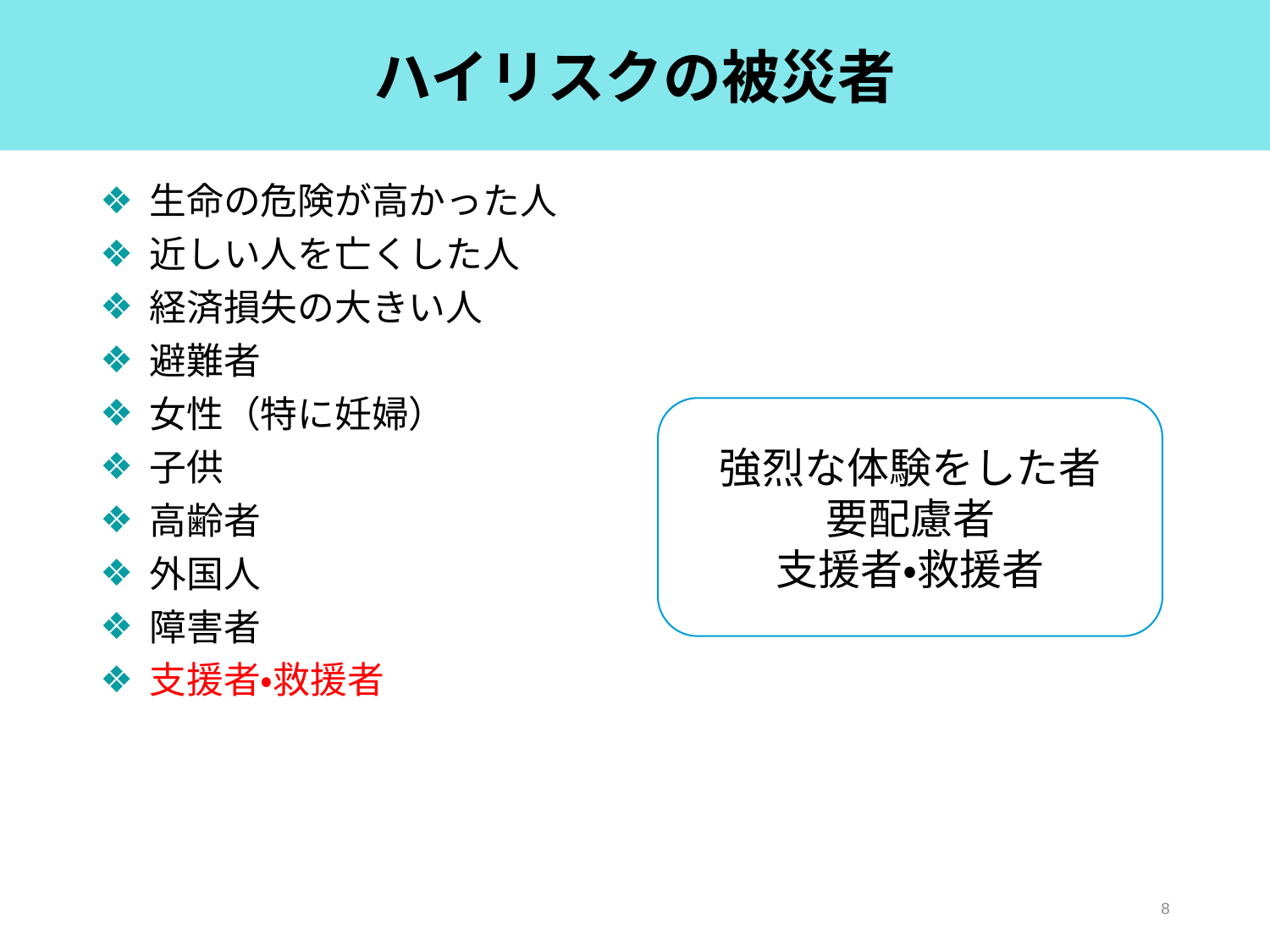

# ハイリスクの被災者
生命の危険が高かった人
近しい人を亡くした人
経済損失の大きい人
避難者
女性（特に妊婦）
子供
高齢者
外国人
障害者
支援者・救援者
強烈な体験をした者
要配慮者
支援者・救援者
8